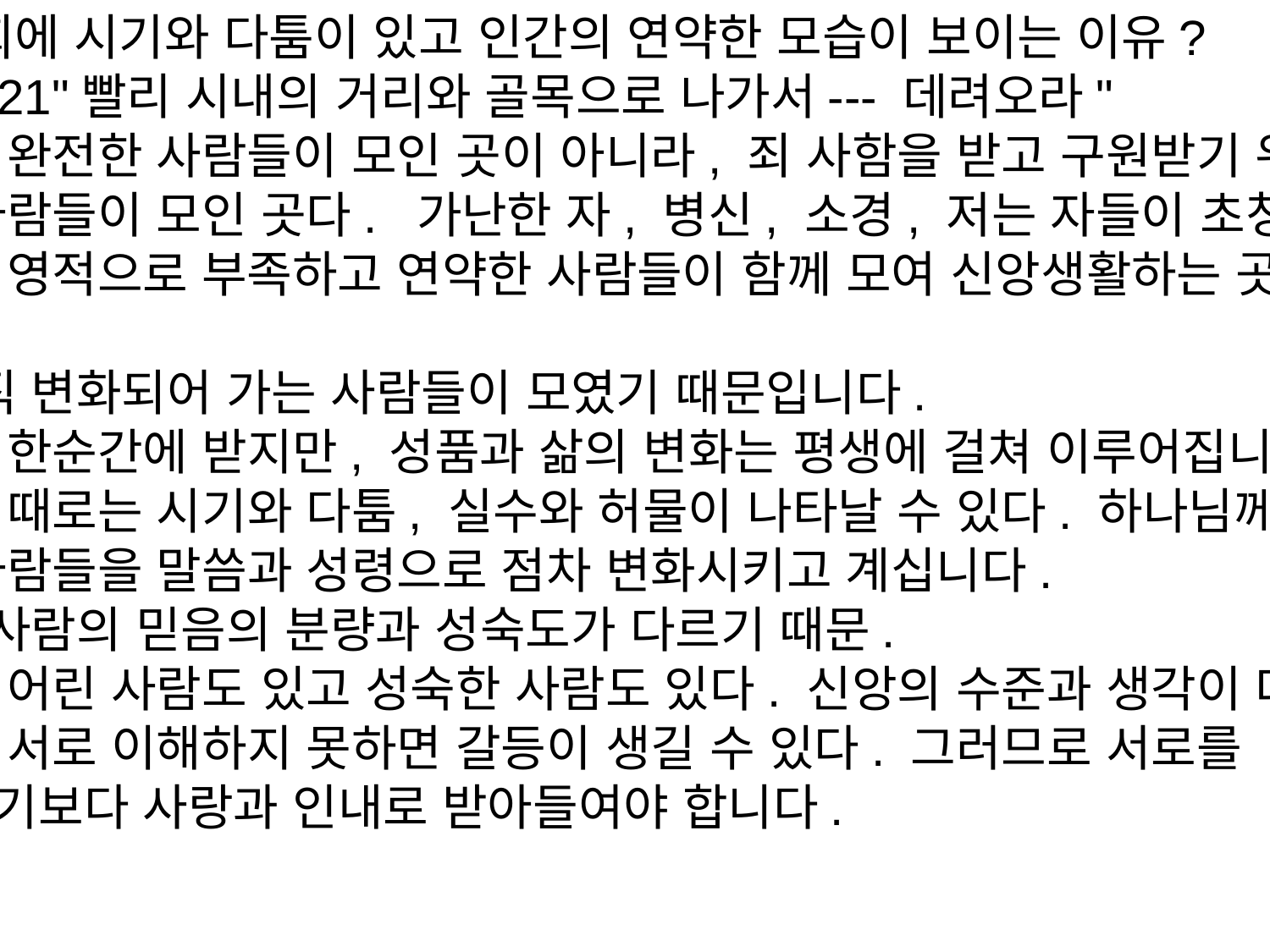

3. 교회에 시기와 다툼이 있고 인간의 연약한 모습이 보이는 이유?
눅 14:21"빨리 시내의 거리와 골목으로 나가서--- 데려오라"
교회는 완전한 사람들이 모인 곳이 아니라, 죄 사함을 받고 구원받기 위해 나온 사람들이 모인 곳다.  가난한 자, 병신, 소경, 저는 자들이 초청받은 것처럼 영적으로 부족하고 연약한 사람들이 함께 모여 신앙생활하는 곳.

1) 아직 변화되어 가는 사람들이 모였기 때문입니다.
구원은 한순간에 받지만, 성품과 삶의 변화는 평생에 걸쳐 이루어집니다. 그래서 때로는 시기와 다툼, 실수와 허물이 나타날 수 있다. 하나님께서는 그런 사람들을 말씀과 성령으로 점차 변화시키고 계십니다.
2) 각 사람의 믿음의 분량과 성숙도가 다르기 때문.
믿음이 어린 사람도 있고 성숙한 사람도 있다. 신앙의 수준과 생각이 다르기 때문에 서로 이해하지 못하면 갈등이 생길 수 있다. 그러므로 서로를 정죄하기보다 사랑과 인내로 받아들여야 합니다.